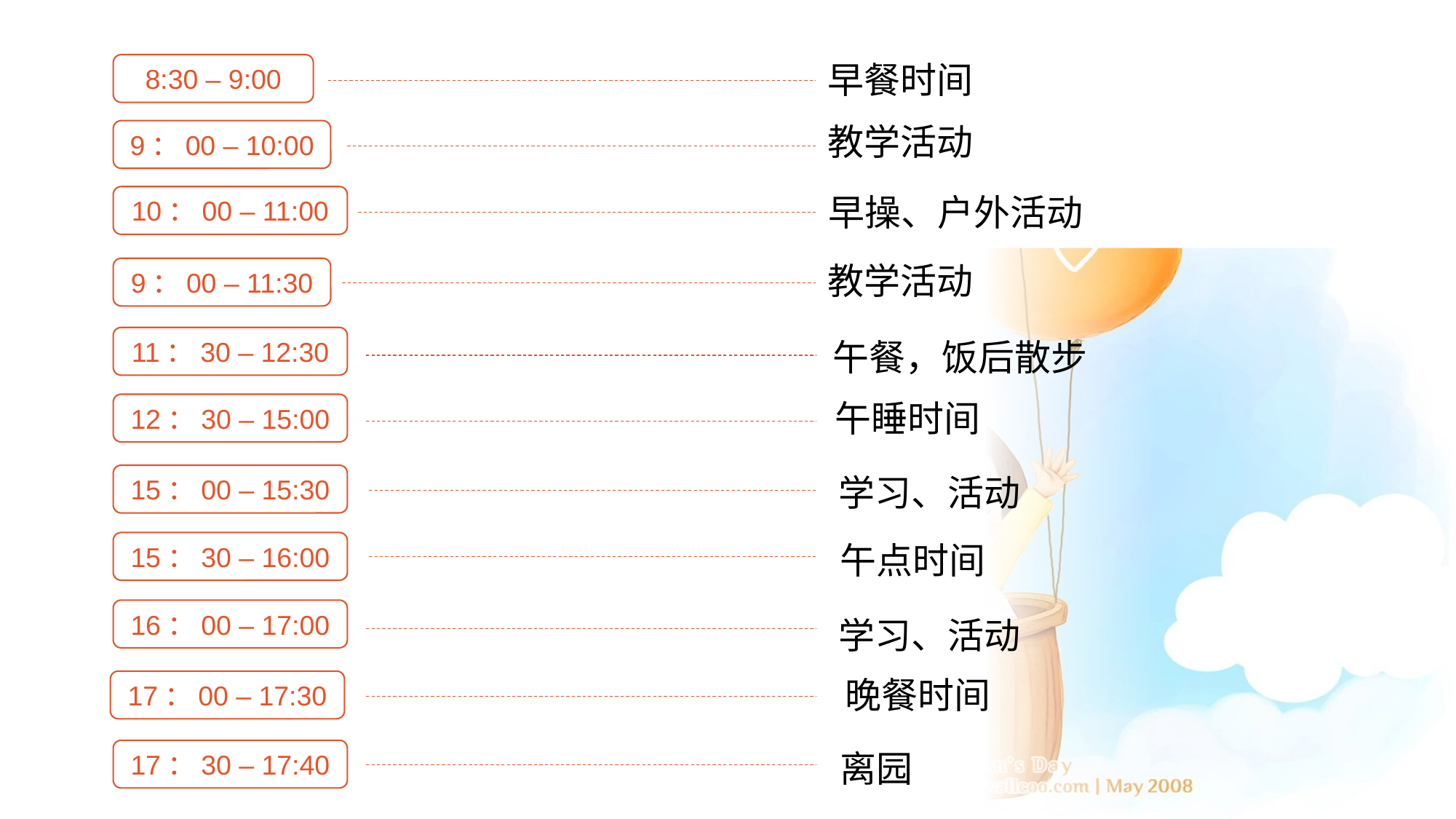

早餐时间
8:30 – 9:00
教学活动
9：00 – 10:00
早操、户外活动
10：00 – 11:00
教学活动
9：00 – 11:30
11：30 – 12:30
  午餐，饭后散步
  午睡时间
12：30 – 15:00
  学习、活动
15：00 – 15:30
  午点时间
15：30 – 16:00
16：00 – 17:00
  学习、活动
  晚餐时间
17：00 – 17:30
17：30 – 17:40
  离园